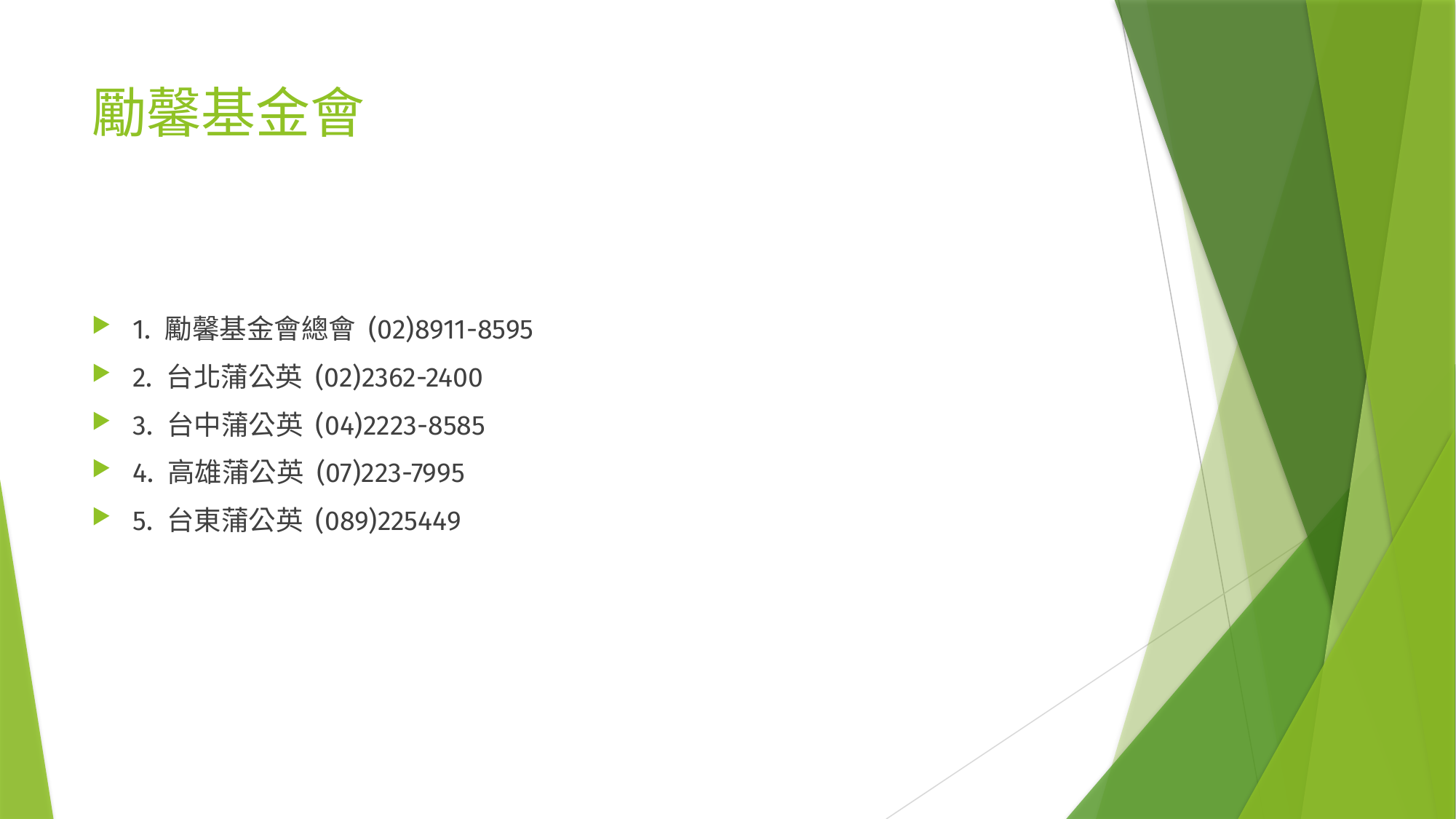

# 勵馨基金會

1. 勵馨基金會總會 (02)8911-8595
2. 台北蒲公英 (02)2362-2400
3. 台中蒲公英 (04)2223-8585
4. 高雄蒲公英 (07)223-7995
5. 台東蒲公英 (089)225449